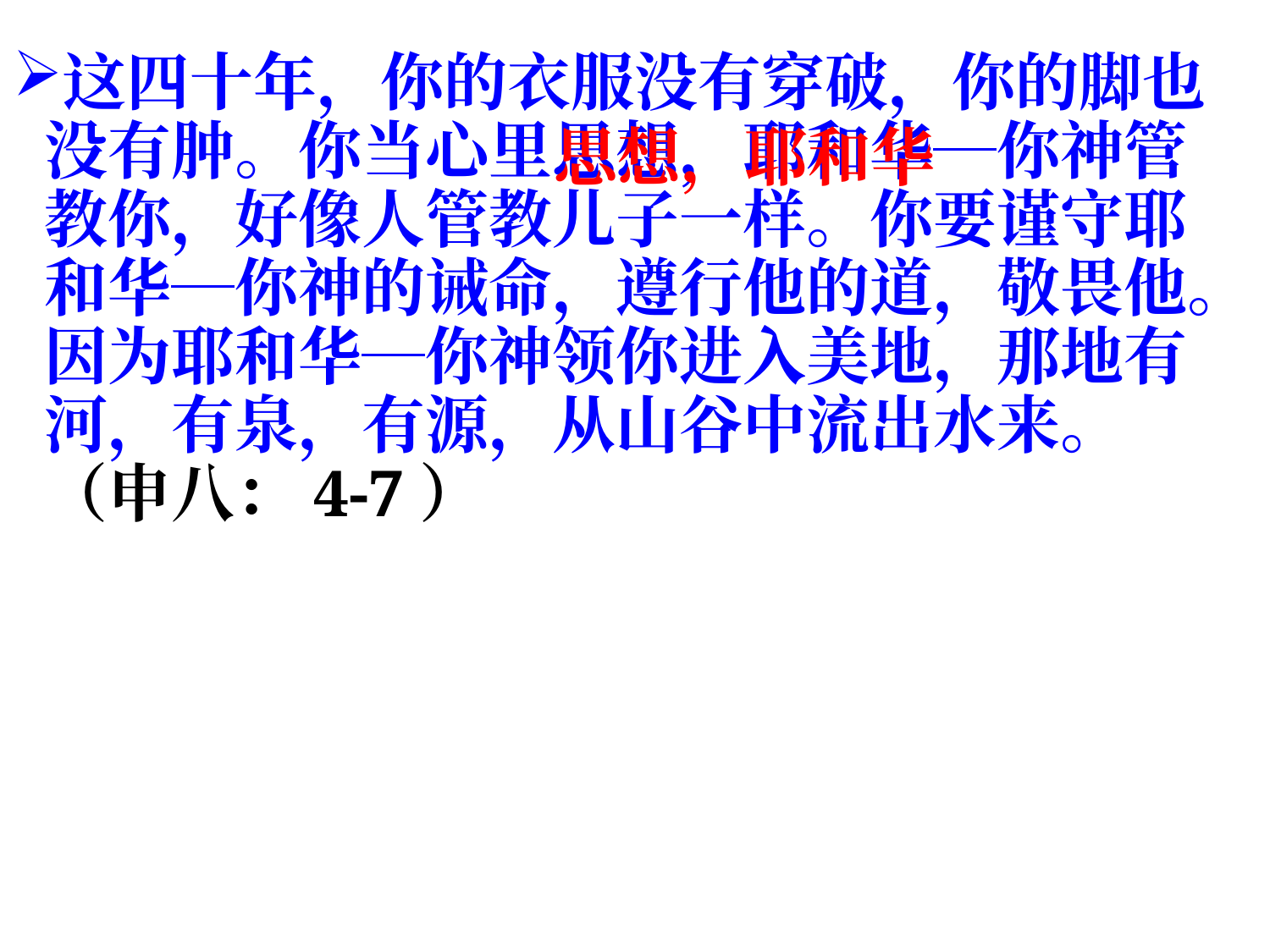

这四十年，你的衣服没有穿破，你的脚也没有肿。你当心里思想，耶和华─你神管教你，好像人管教儿子一样。你要谨守耶和华─你神的诫命，遵行他的道，敬畏他。因为耶和华─你神领你进入美地，那地有河，有泉，有源，从山谷中流出水来。（申八：4-7）

思想，耶和华